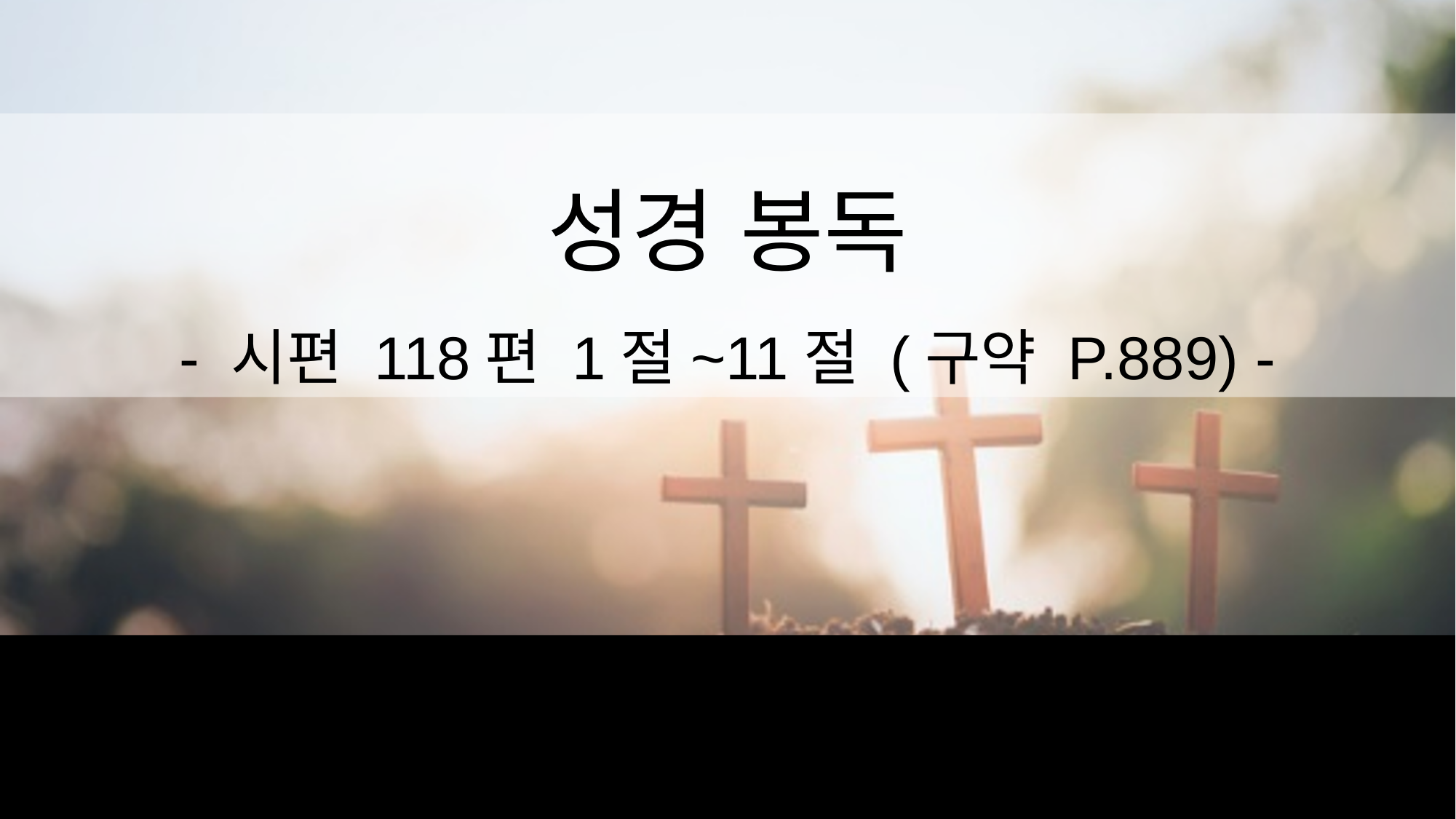

성경 봉독
- 시편 118편 1절~11절 (구약 P.889) -